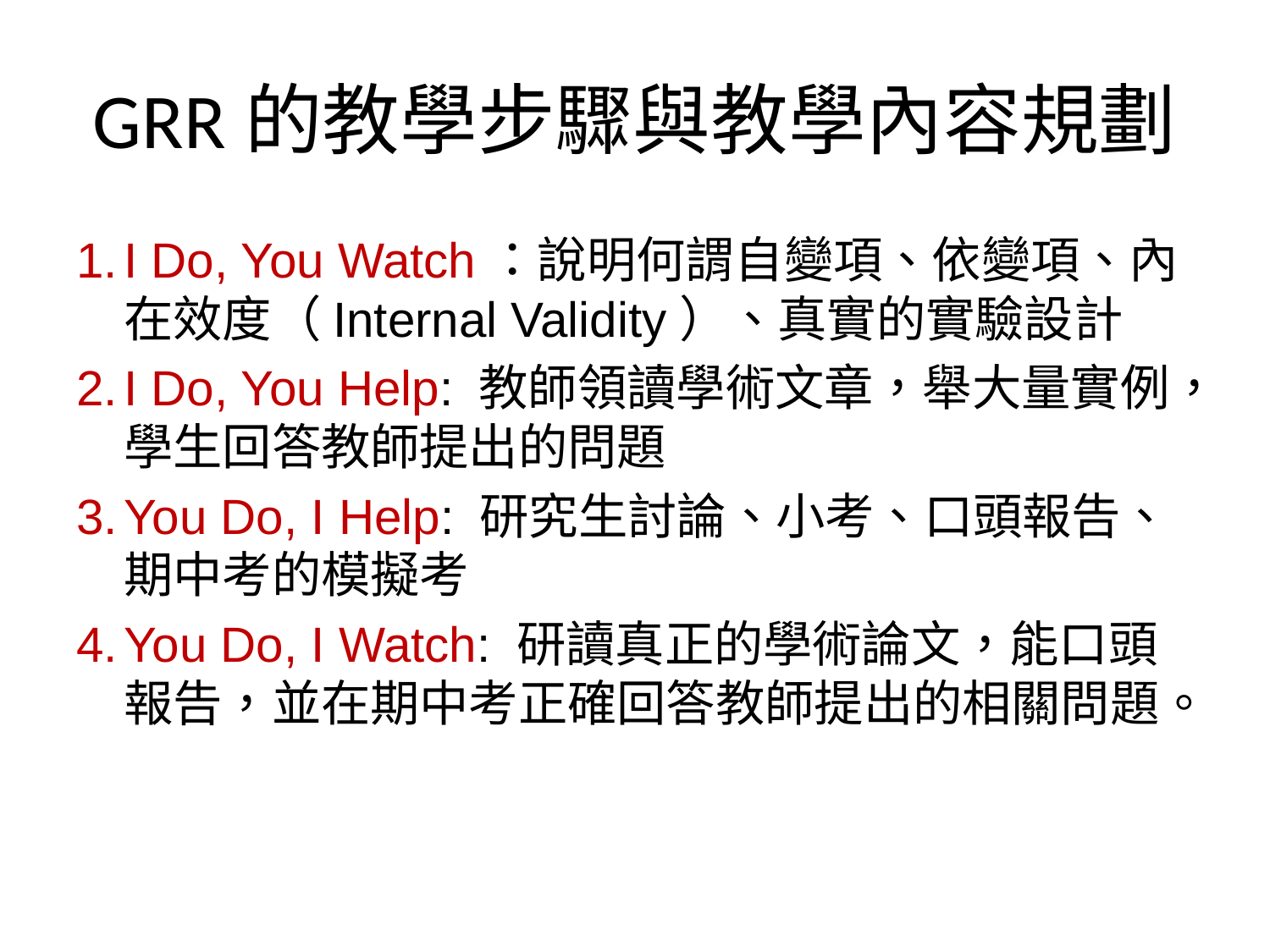

# GRR的教學步驟與教學內容規劃
I Do, You Watch：說明何謂自變項、依變項、內在效度（Internal Validity）、真實的實驗設計
I Do, You Help: 教師領讀學術文章，舉大量實例，學生回答教師提出的問題
You Do, I Help: 研究生討論、小考、口頭報告、期中考的模擬考
You Do, I Watch: 研讀真正的學術論文，能口頭報告，並在期中考正確回答教師提出的相關問題。